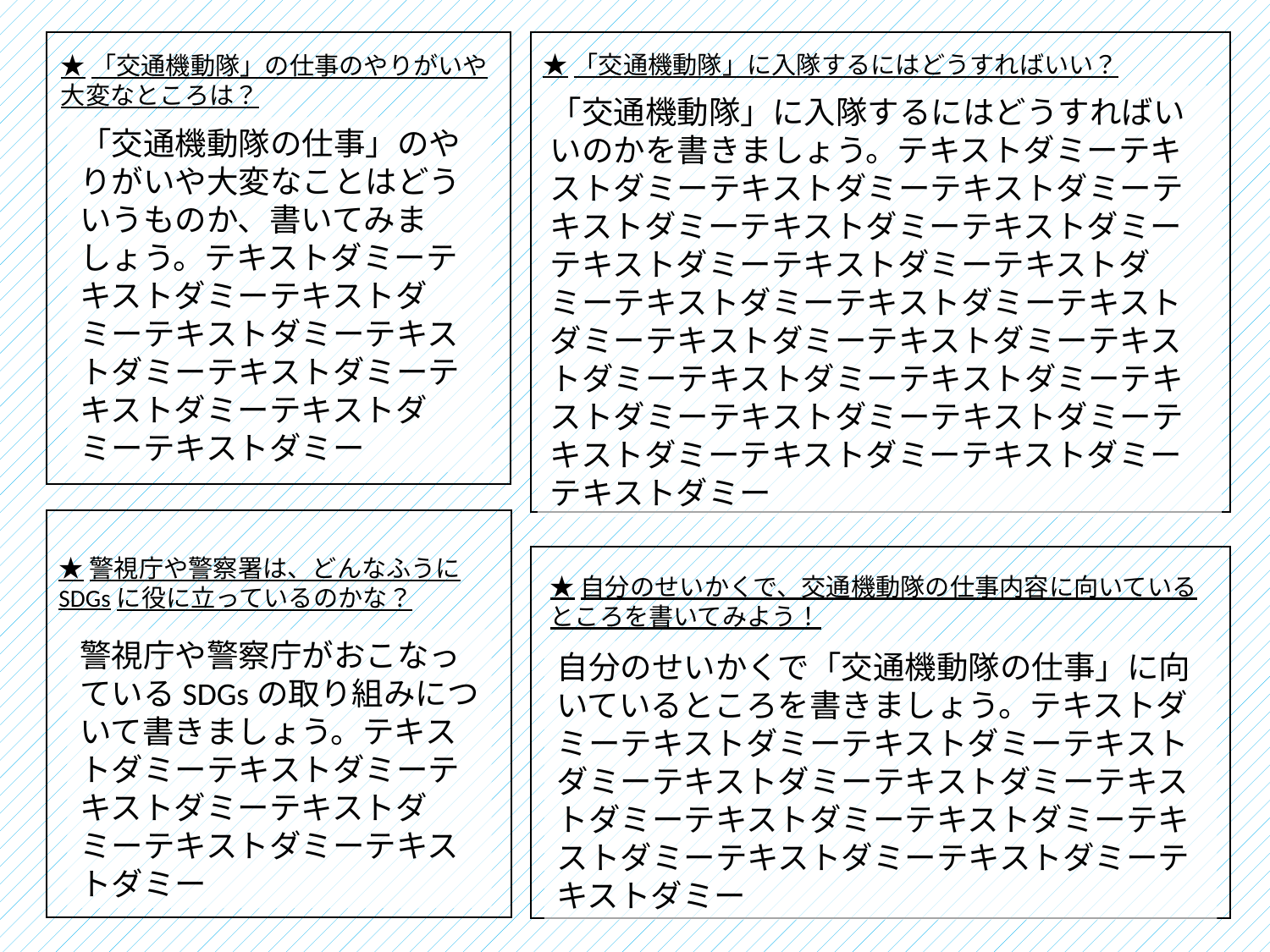

★「交通機動隊」に入隊するにはどうすればいい？
★「交通機動隊」の仕事のやりがいや大変なところは？
「交通機動隊」に入隊するにはどうすればいいのかを書きましょう。テキストダミーテキストダミーテキストダミーテキストダミーテキストダミーテキストダミーテキストダミーテキストダミーテキストダミーテキストダミーテキストダミーテキストダミーテキストダミーテキストダミーテキストダミーテキストダミーテキストダミーテキストダミーテキストダミーテキストダミーテキストダミーテキストダミーテキストダミーテキストダミーテキストダミー
「交通機動隊の仕事」のやりがいや大変なことはどういうものか、書いてみましょう。テキストダミーテキストダミーテキストダミーテキストダミーテキストダミーテキストダミーテキストダミーテキストダミーテキストダミー

★警視庁や警察署は、どんなふうにSDGsに役に立っているのかな？
★自分のせいかくで、交通機動隊の仕事内容に向いているところを書いてみよう！
警視庁や警察庁がおこなっているSDGsの取り組みについて書きましょう。テキストダミーテキストダミーテキストダミーテキストダミーテキストダミーテキストダミー
自分のせいかくで「交通機動隊の仕事」に向いているところを書きましょう。テキストダミーテキストダミーテキストダミーテキストダミーテキストダミーテキストダミーテキストダミーテキストダミーテキストダミーテキストダミーテキストダミーテキストダミーテキストダミー